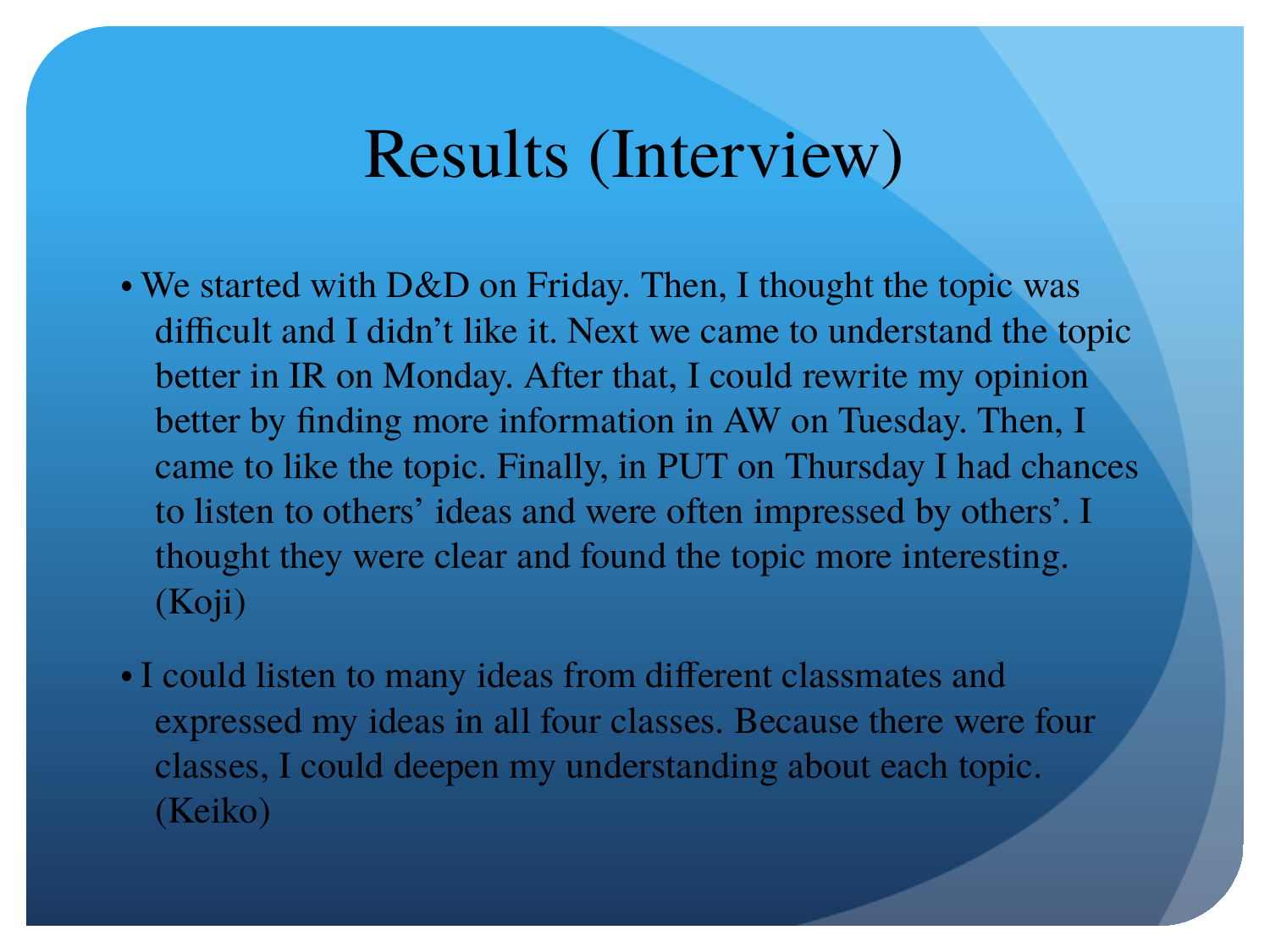

# Results (Interview)
・We started with D&D on Friday. Then, I thought the topic was difficult and I didn’t like it. Next we came to understand the topic better in IR on Monday. After that, I could rewrite my opinion better by finding more information in AW on Tuesday. Then, I came to like the topic. Finally, in PUT on Thursday I had chances to listen to others’ ideas and were often impressed by others’. I thought they were clear and found the topic more interesting. (Koji)
・I could listen to many ideas from different classmates and expressed my ideas in all four classes. Because there were four classes, I could deepen my understanding about each topic. (Keiko)